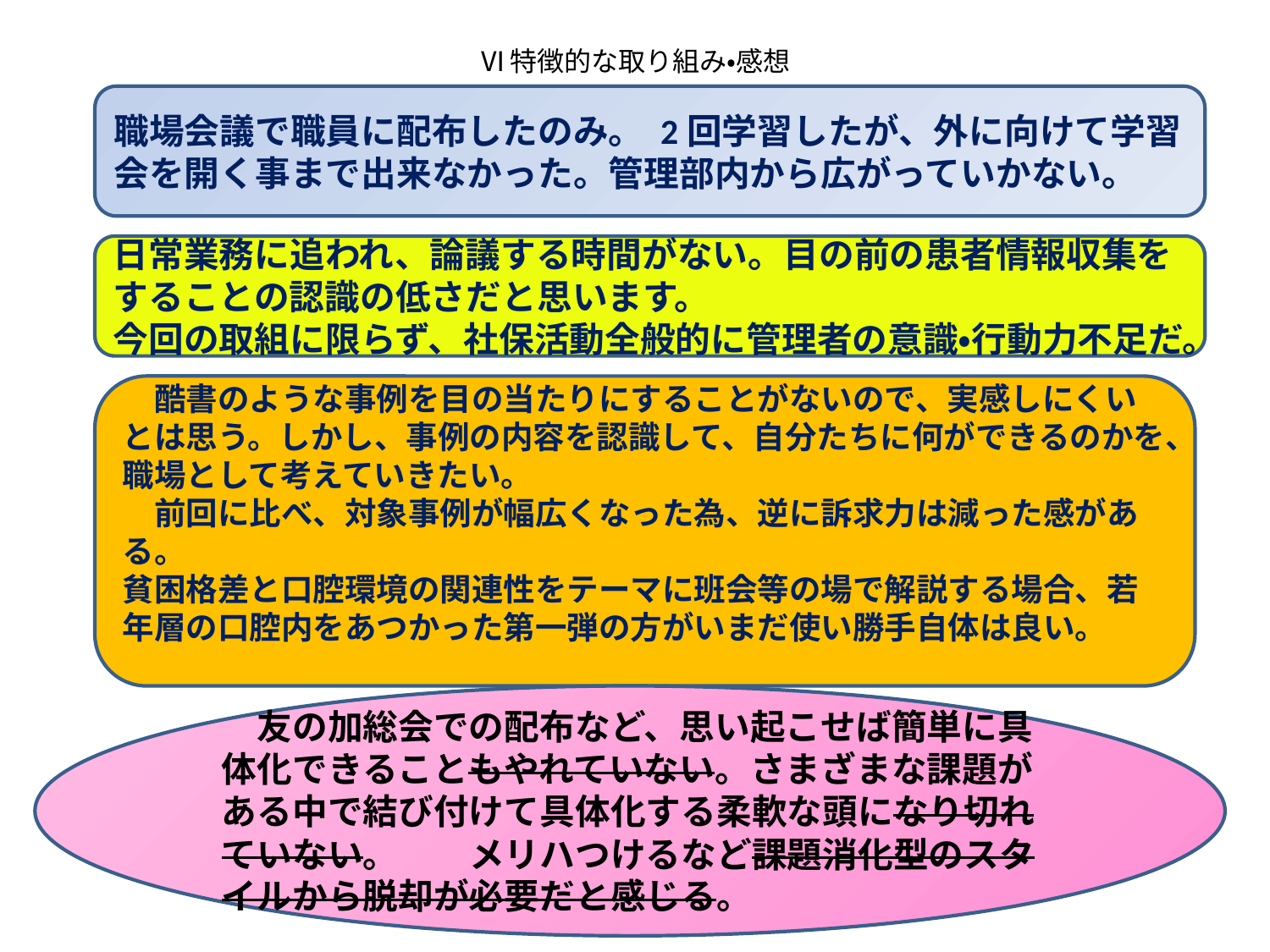

# Ⅵ特徴的な取り組み・感想
職場会議で職員に配布したのみ。 2回学習したが、外に向けて学習会を開く事まで出来なかった。管理部内から広がっていかない。
日常業務に追われ、論議する時間がない。目の前の患者情報収集をすることの認識の低さだと思います。
今回の取組に限らず、社保活動全般的に管理者の意識・行動力不足だ。
　酷書のような事例を目の当たりにすることがないので、実感しにくいとは思う。しかし、事例の内容を認識して、自分たちに何ができるのかを、職場として考えていきたい。
　前回に比べ、対象事例が幅広くなった為、逆に訴求力は減った感がある。
貧困格差と口腔環境の関連性をテーマに班会等の場で解説する場合、若年層の口腔内をあつかった第一弾の方がいまだ使い勝手自体は良い。

　友の加総会での配布など、思い起こせば簡単に具体化できることもやれていない。さまざまな課題がある中で結び付けて具体化する柔軟な頭になり切れていない。　　メリハつけるなど課題消化型のスタイルから脱却が必要だと感じる。